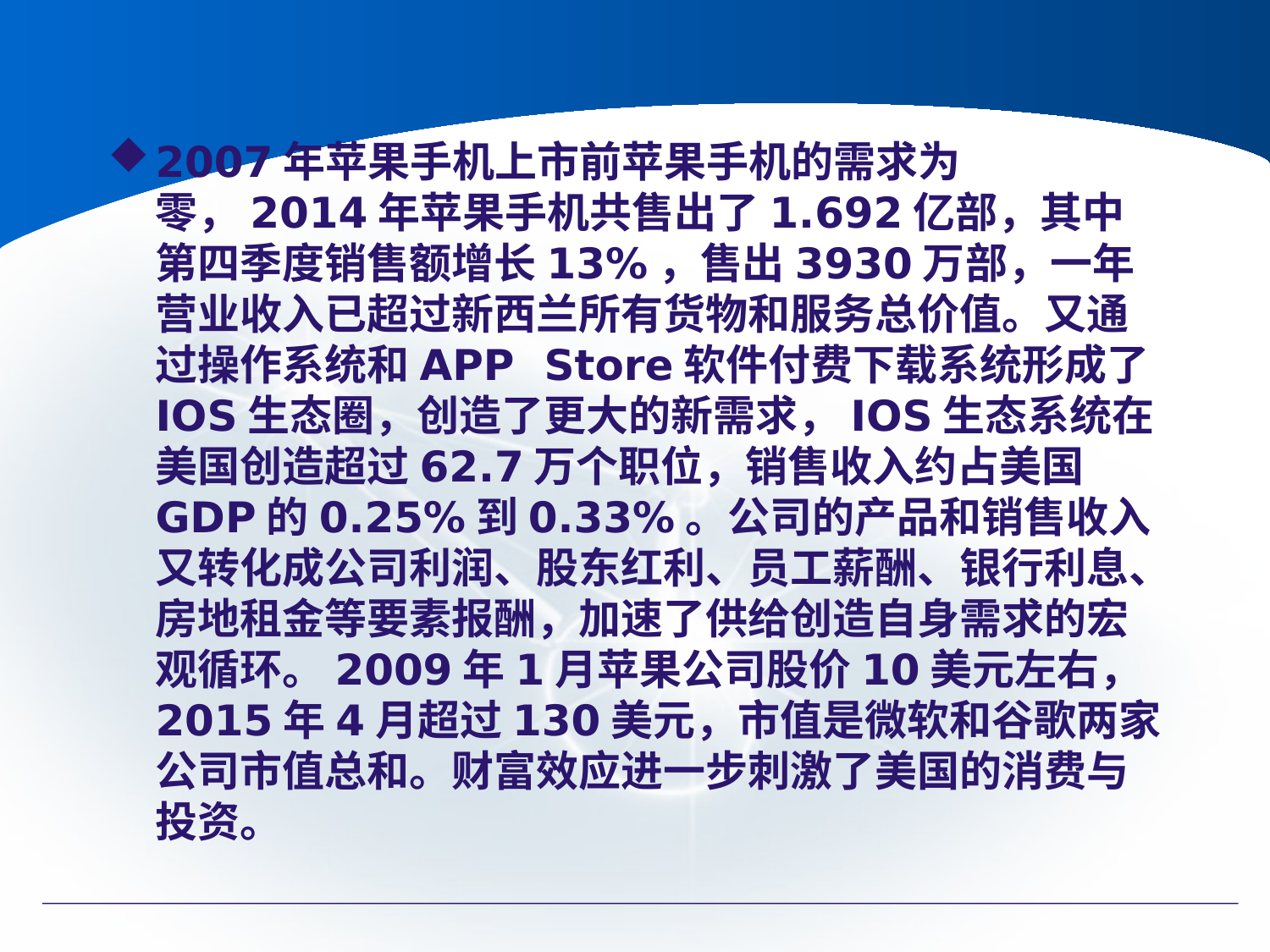

#
2007年苹果手机上市前苹果手机的需求为零，2014年苹果手机共售出了1.692亿部，其中第四季度销售额增长13%，售出3930万部，一年营业收入已超过新西兰所有货物和服务总价值。又通过操作系统和APP  Store软件付费下载系统形成了IOS生态圈，创造了更大的新需求，IOS生态系统在美国创造超过62.7万个职位，销售收入约占美国GDP的0.25%到0.33%。公司的产品和销售收入又转化成公司利润、股东红利、员工薪酬、银行利息、房地租金等要素报酬，加速了供给创造自身需求的宏观循环。2009年1月苹果公司股价10美元左右，2015年4月超过130美元，市值是微软和谷歌两家公司市值总和。财富效应进一步刺激了美国的消费与投资。